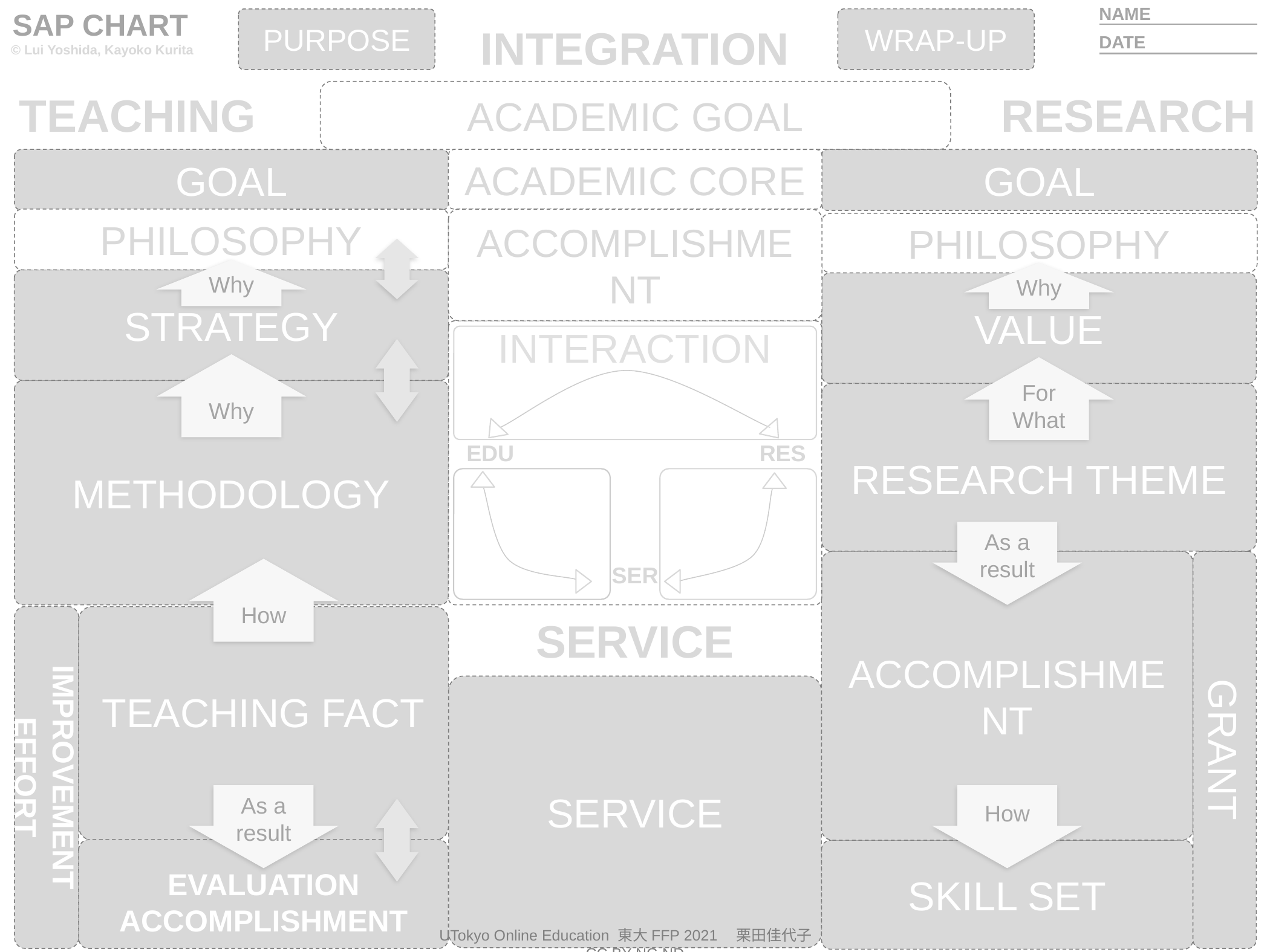

・付箋が重ねてありますので、ドラッグして使います
・足りなくなったらコピーしてください。
・重なりの順番を変更したいときは、「配置」
・拡大は「表示」のズーム
UTokyo Online Education 東大FFP 2021　栗田佳代子　CC BY-NC-ND